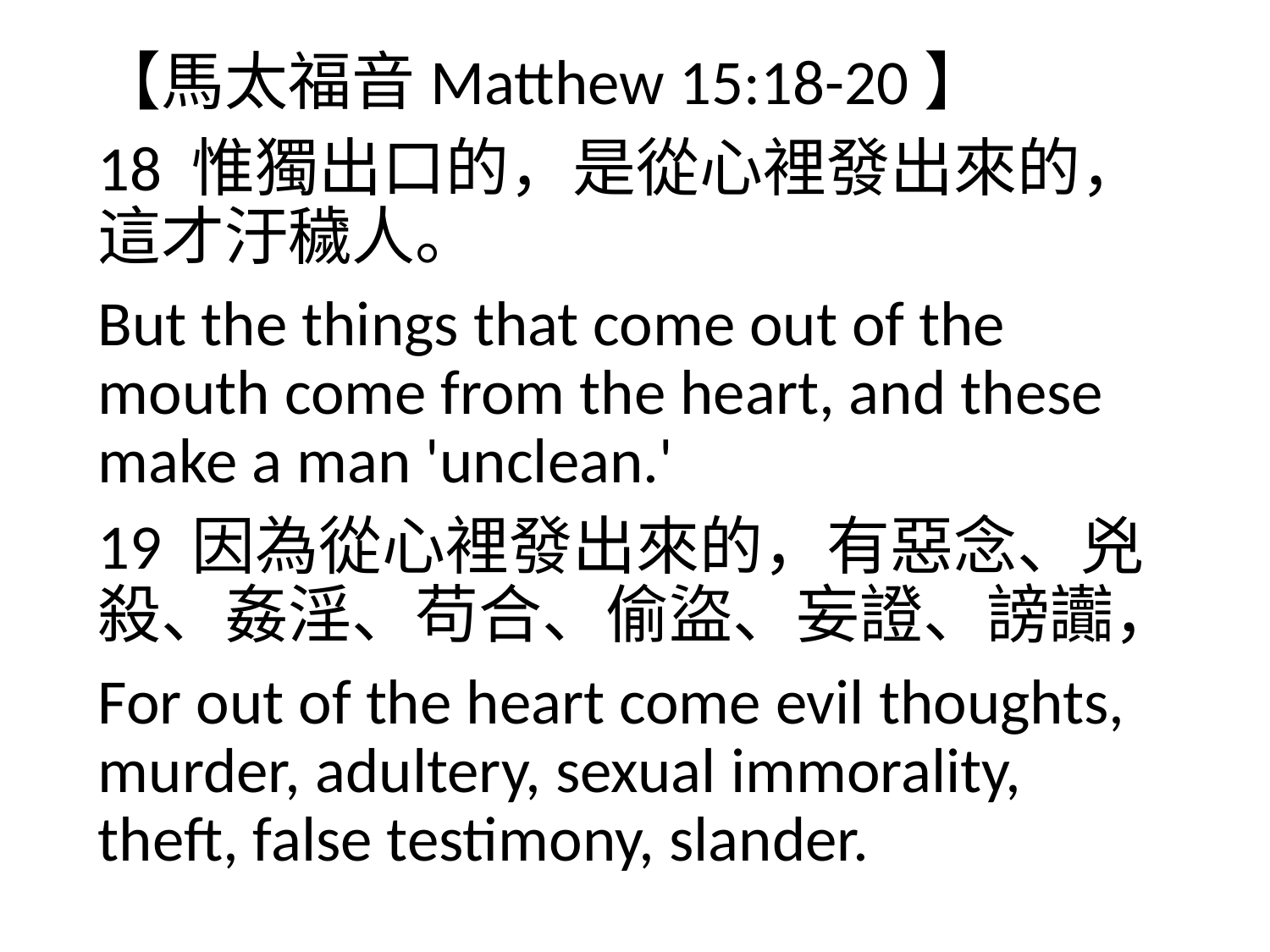

【馬太福音Matthew 15:18-20】
18 惟獨出口的，是從心裡發出來的，這才汙穢人。
But the things that come out of the mouth come from the heart, and these make a man 'unclean.'
19 因為從心裡發出來的，有惡念、兇殺、姦淫、苟合、偷盜、妄證、謗讟，
For out of the heart come evil thoughts, murder, adultery, sexual immorality, theft, false testimony, slander.